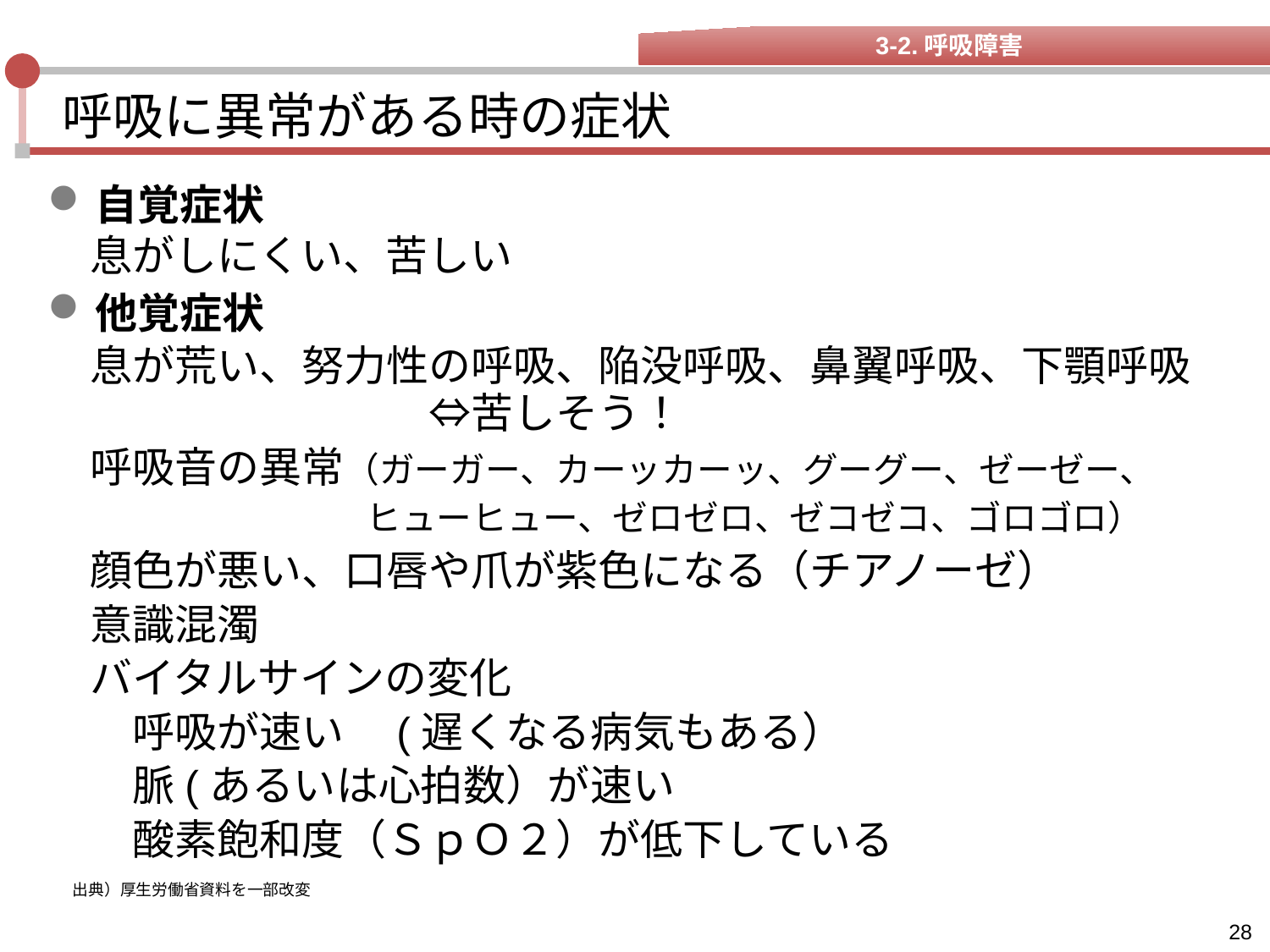

3-2.呼吸障害
# 呼吸に異常がある時の症状
自覚症状
　息がしにくい、苦しい
他覚症状
　息が荒い、努力性の呼吸、陥没呼吸、鼻翼呼吸、下顎呼吸
　　　　　　　　　⇔苦しそう！
　呼吸音の異常（ガーガー、カーッカーッ、グーグー、ゼーゼー、
　　　　　　　　　ヒューヒュー、ゼロゼロ、ゼコゼコ、ゴロゴロ）
　顔色が悪い、口唇や爪が紫色になる（チアノーゼ）
　意識混濁
　バイタルサインの変化
　　呼吸が速い　(遅くなる病気もある）
　　脈(あるいは心拍数）が速い
　　酸素飽和度（ＳｐＯ２）が低下している
出典）厚生労働省資料を一部改変
28